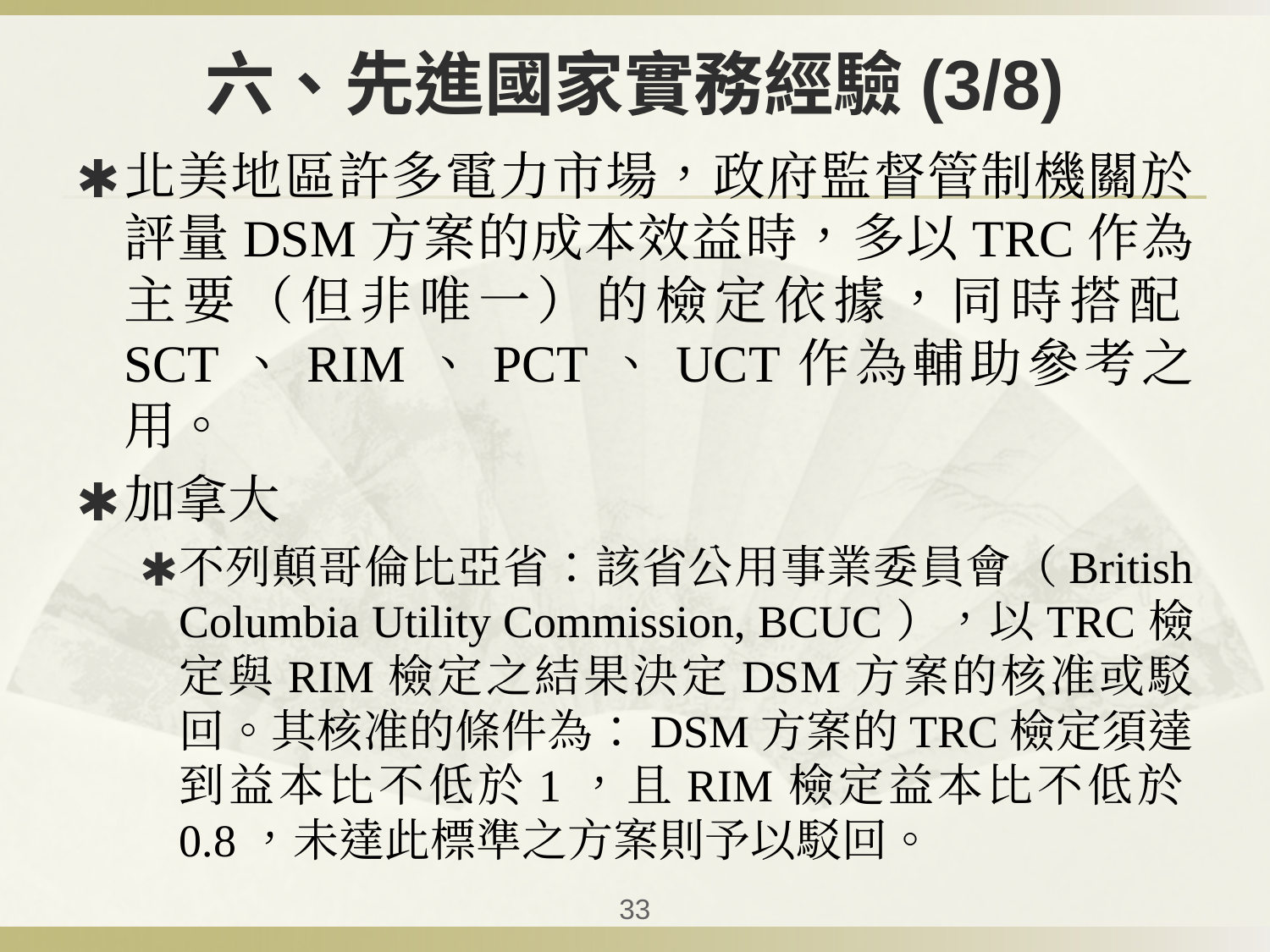

# 六、先進國家實務經驗(3/8)
北美地區許多電力市場，政府監督管制機關於評量DSM方案的成本效益時，多以TRC作為主要（但非唯一）的檢定依據，同時搭配SCT、RIM、PCT、UCT作為輔助參考之用。
加拿大
不列顛哥倫比亞省：該省公用事業委員會（British Columbia Utility Commission, BCUC），以TRC檢定與RIM檢定之結果決定DSM方案的核准或駁回。其核准的條件為：DSM方案的TRC檢定須達到益本比不低於1，且RIM檢定益本比不低於0.8，未達此標準之方案則予以駁回。
33